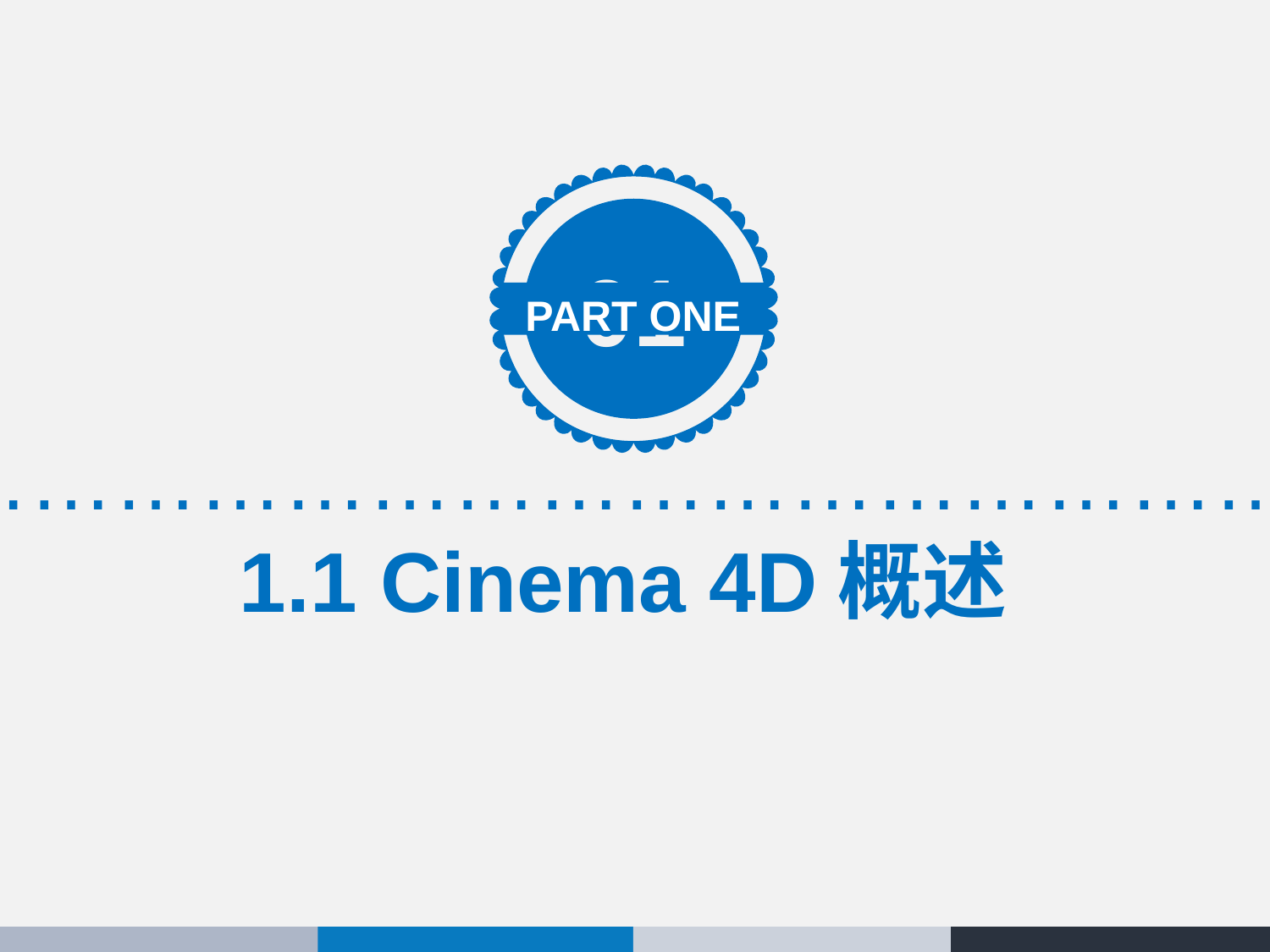

01
…………………………………………

PART ONE
1.1 Cinema 4D概述